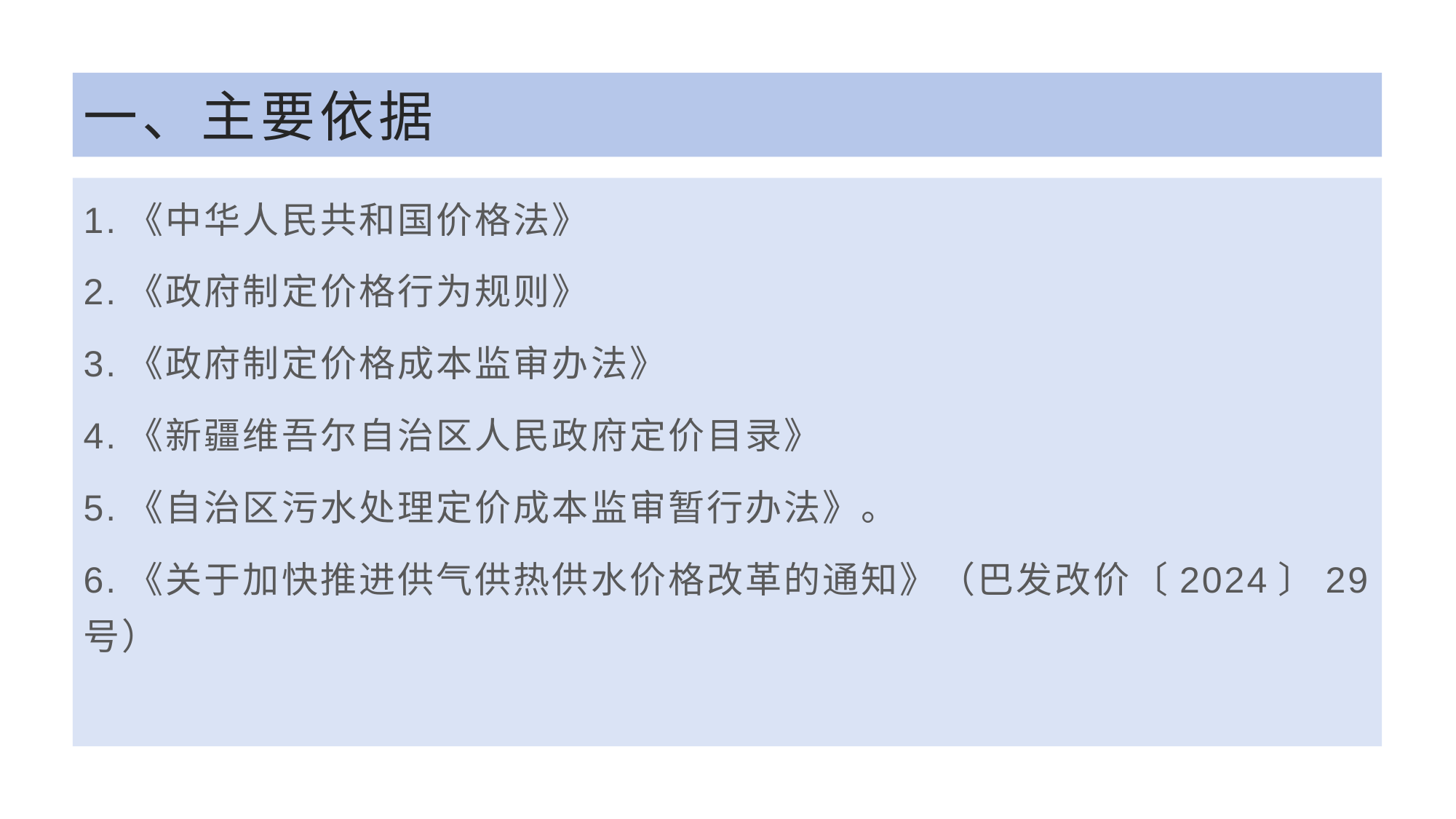

# 一、主要依据
1.《中华人民共和国价格法》
2.《政府制定价格行为规则》
3.《政府制定价格成本监审办法》
4.《新疆维吾尔自治区人民政府定价目录》
5.《自治区污水处理定价成本监审暂行办法》。
6.《关于加快推进供气供热供水价格改革的通知》（巴发改价〔2024〕29号）